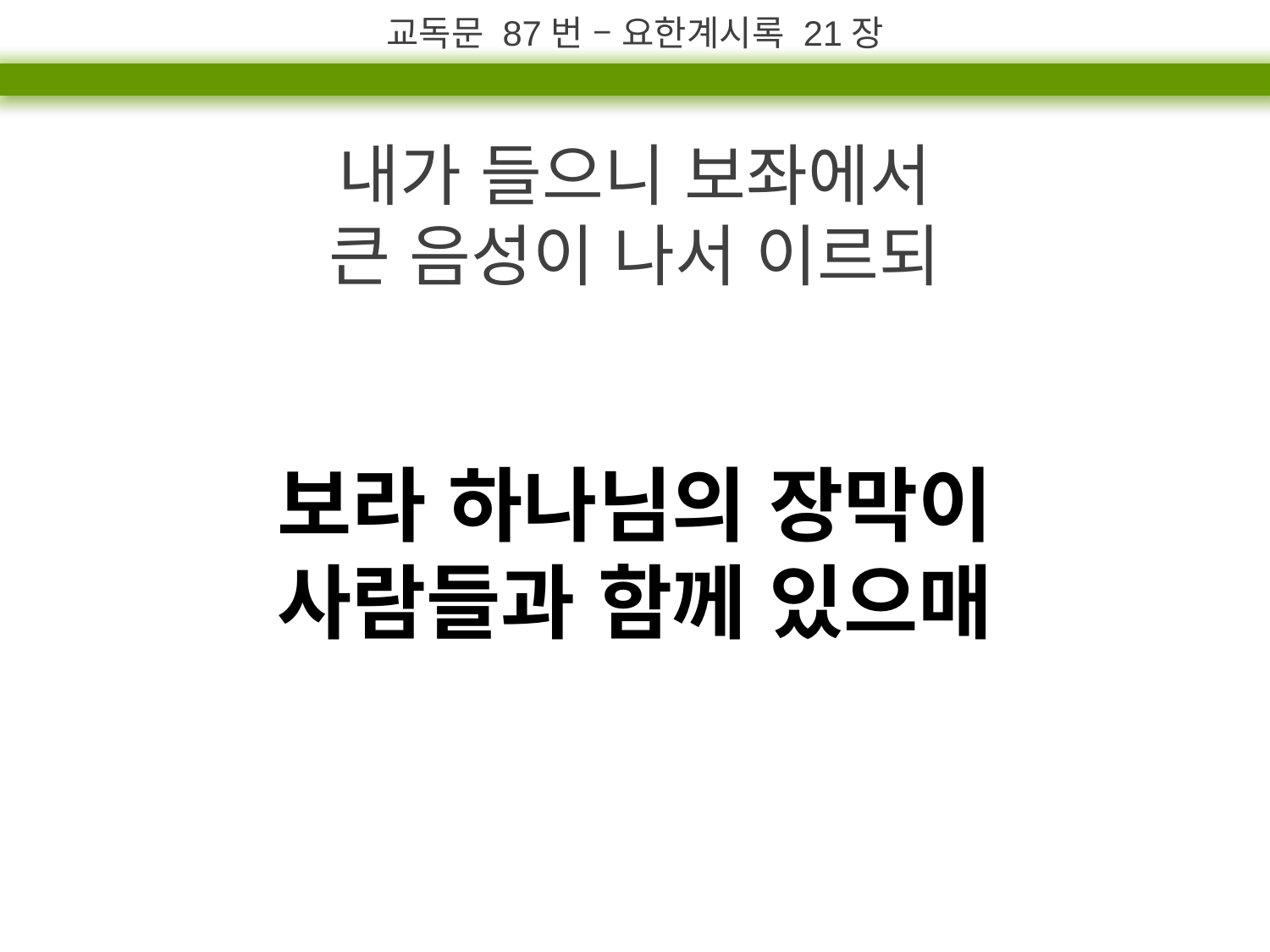

교독문 87번 – 요한계시록 21장

내가 들으니 보좌에서
큰 음성이 나서 이르되
보라 하나님의 장막이
사람들과 함께 있으매